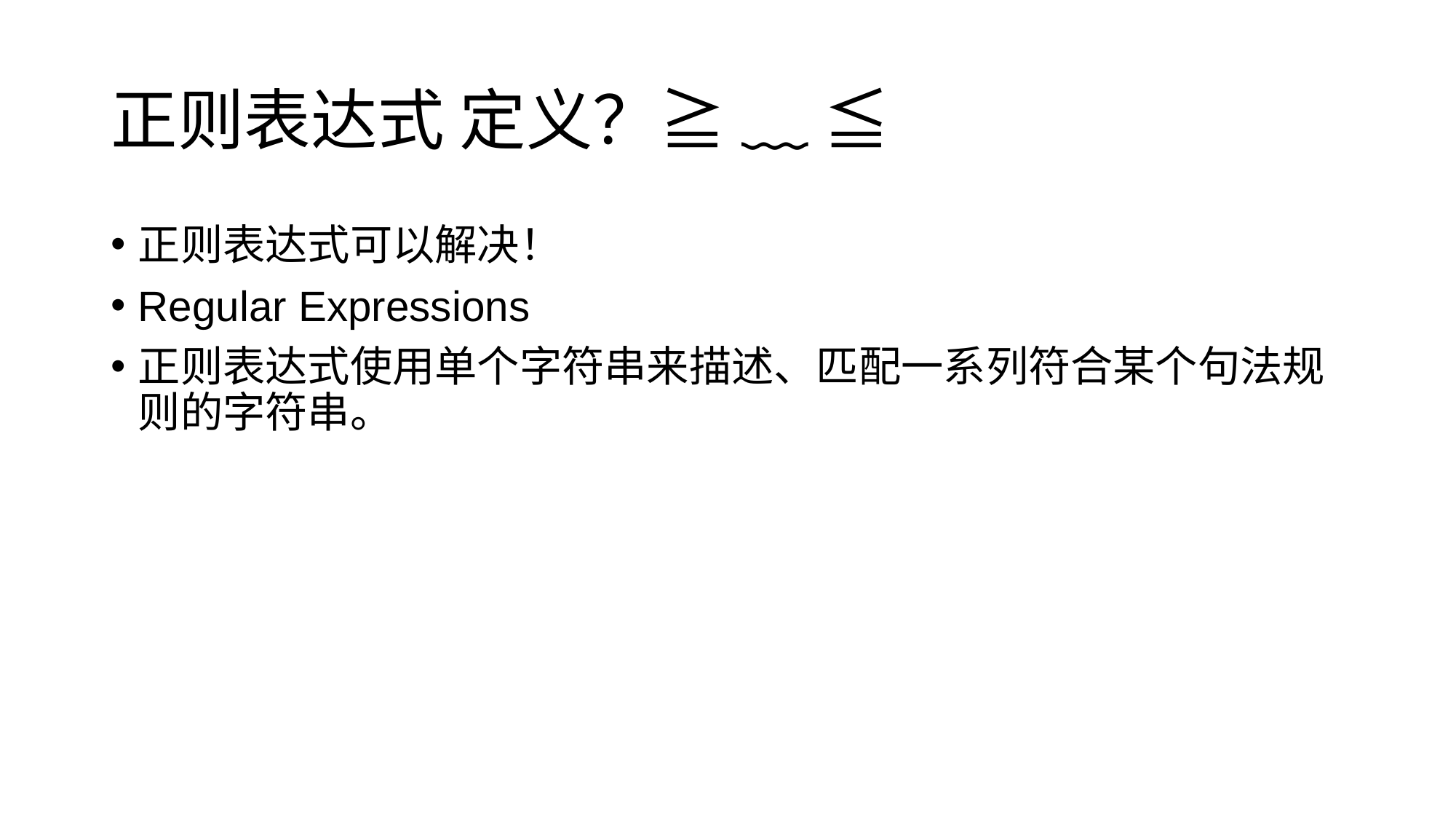

# 正则表达式 定义？≧ ﹏ ≦
正则表达式可以解决！
Regular Expressions
正则表达式使用单个字符串来描述、匹配一系列符合某个句法规则的字符串。